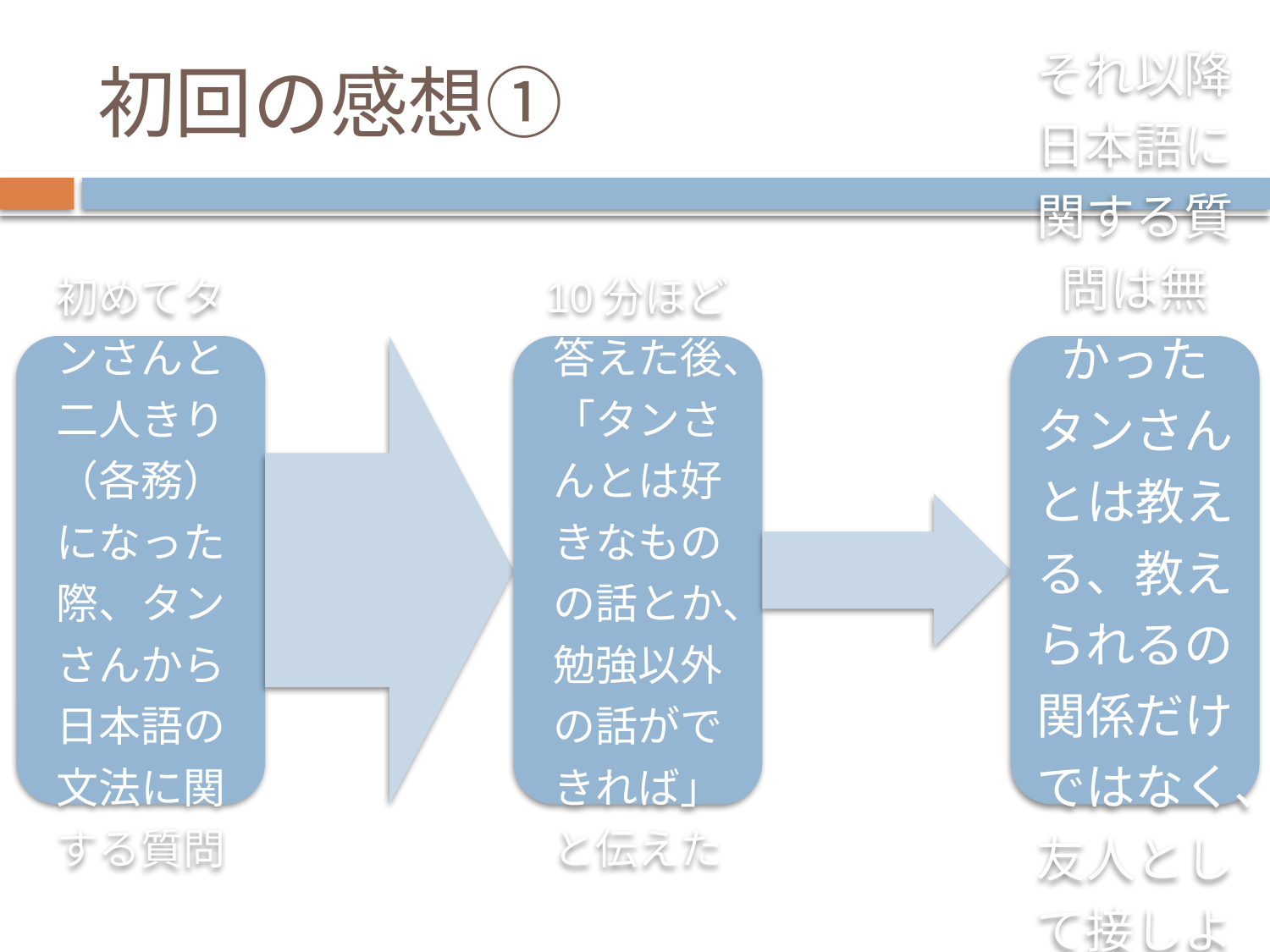

# 初回の感想①
初めてタンさんと二人きり（各務）になった際、タンさんから日本語の文法に関する質問
10分ほど答えた後、
「タンさんとは好きなものの話とか、勉強以外の話ができれば」と伝えた
それ以降日本語に関する質問は無かった